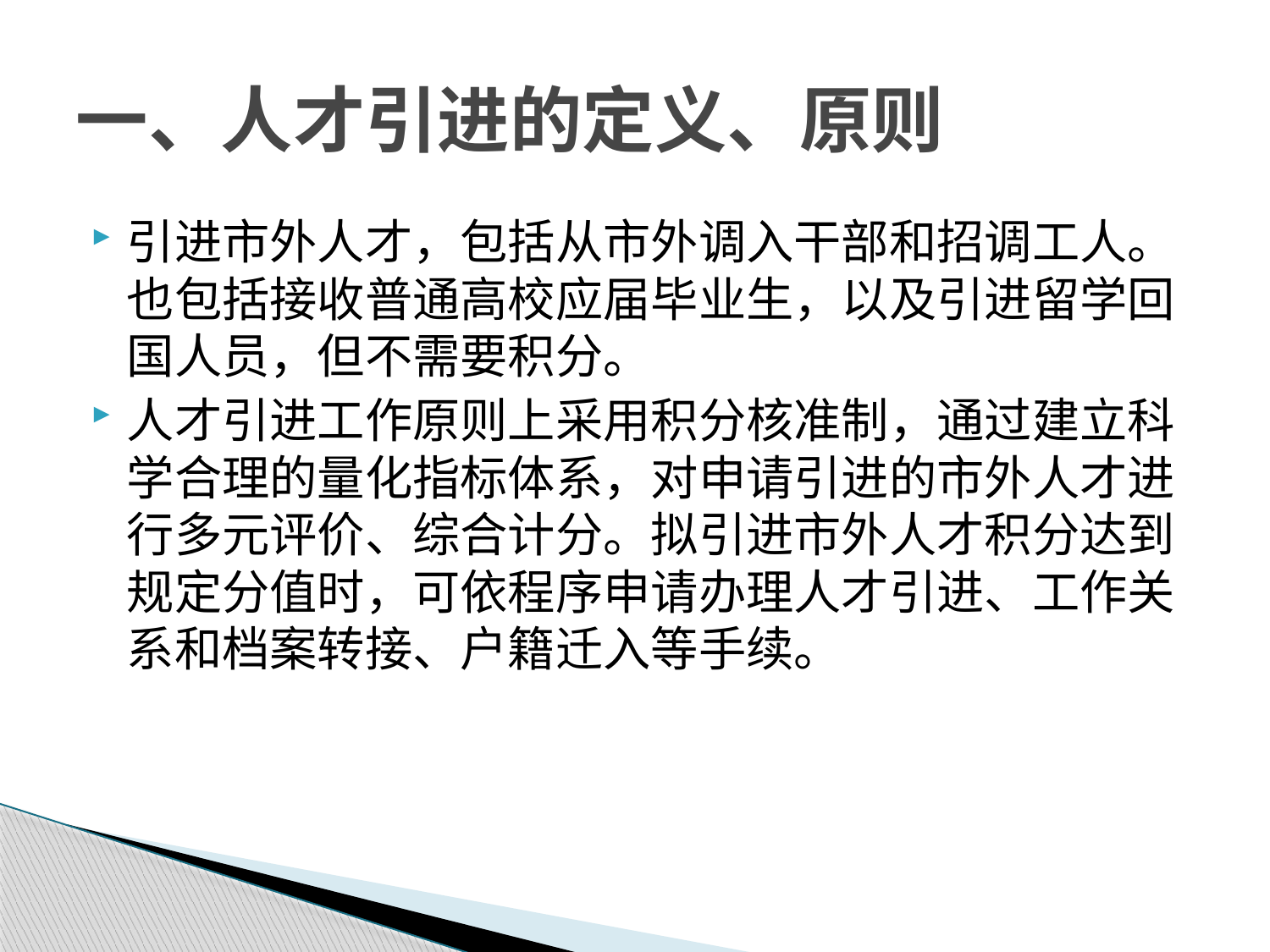

# 一、人才引进的定义、原则
引进市外人才，包括从市外调入干部和招调工人。也包括接收普通高校应届毕业生，以及引进留学回国人员，但不需要积分。
人才引进工作原则上采用积分核准制，通过建立科学合理的量化指标体系，对申请引进的市外人才进行多元评价、综合计分。拟引进市外人才积分达到规定分值时，可依程序申请办理人才引进、工作关系和档案转接、户籍迁入等手续。